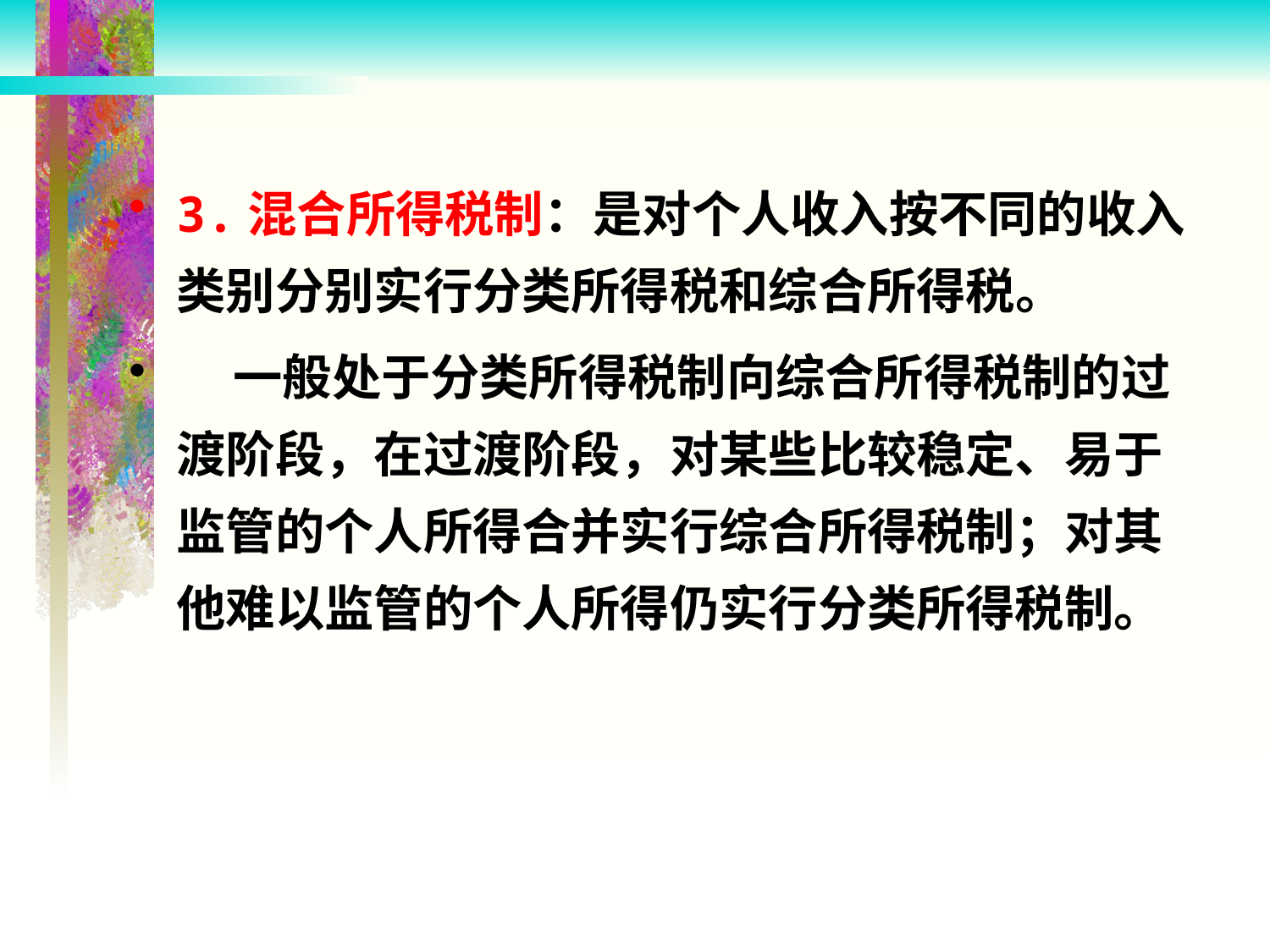

3.混合所得税制：是对个人收入按不同的收入类别分别实行分类所得税和综合所得税。
    一般处于分类所得税制向综合所得税制的过渡阶段，在过渡阶段，对某些比较稳定、易于监管的个人所得合并实行综合所得税制；对其他难以监管的个人所得仍实行分类所得税制。